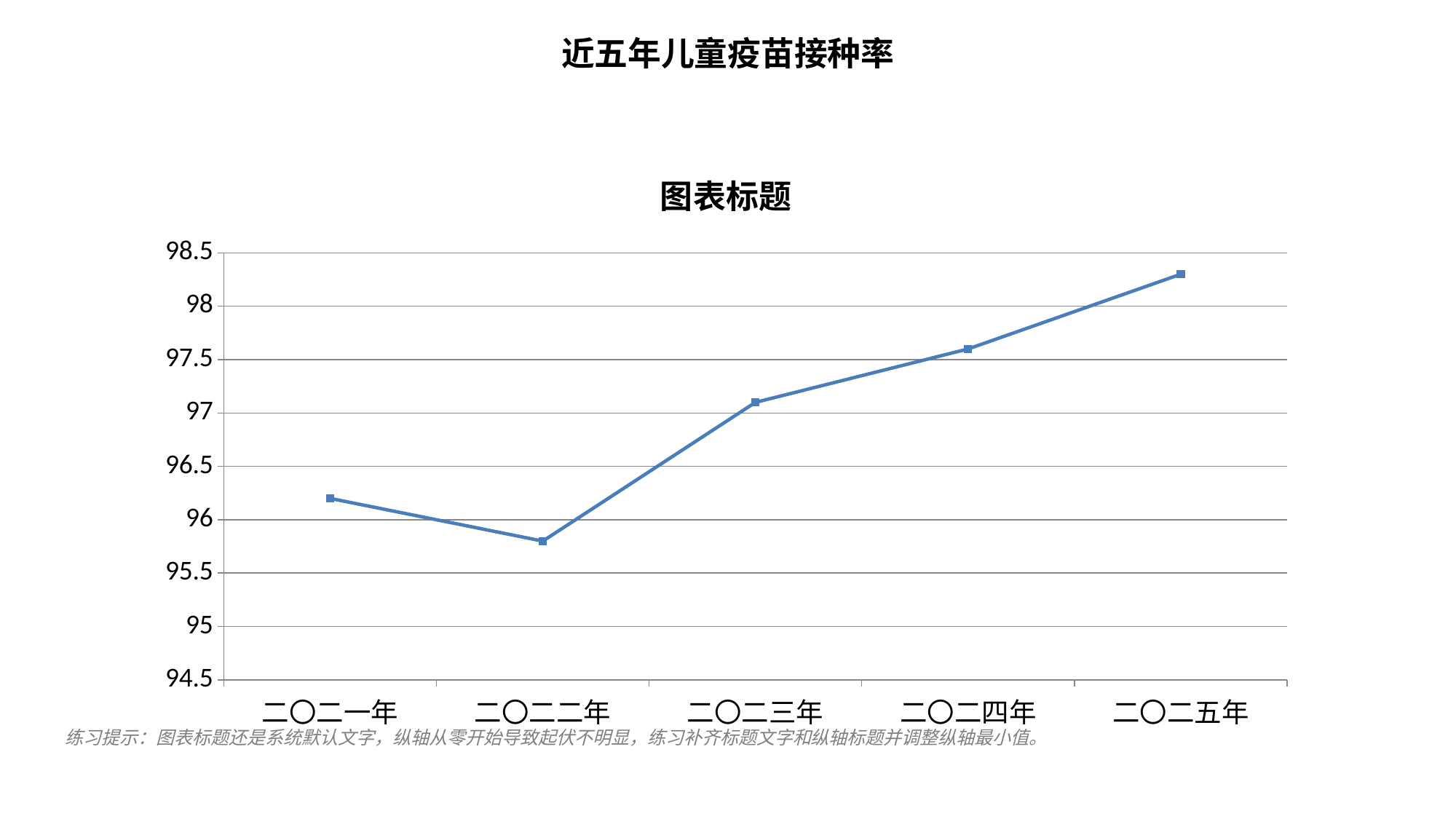

近五年儿童疫苗接种率

### Chart: 图表标题

| Category | 疫苗接种率 |
|---|---|
| 二〇二一年 | 96.2 |
| 二〇二二年 | 95.8 |
| 二〇二三年 | 97.1 |
| 二〇二四年 | 97.6 |
| 二〇二五年 | 98.3 |
练习提示：图表标题还是系统默认文字，纵轴从零开始导致起伏不明显，练习补齐标题文字和纵轴标题并调整纵轴最小值。